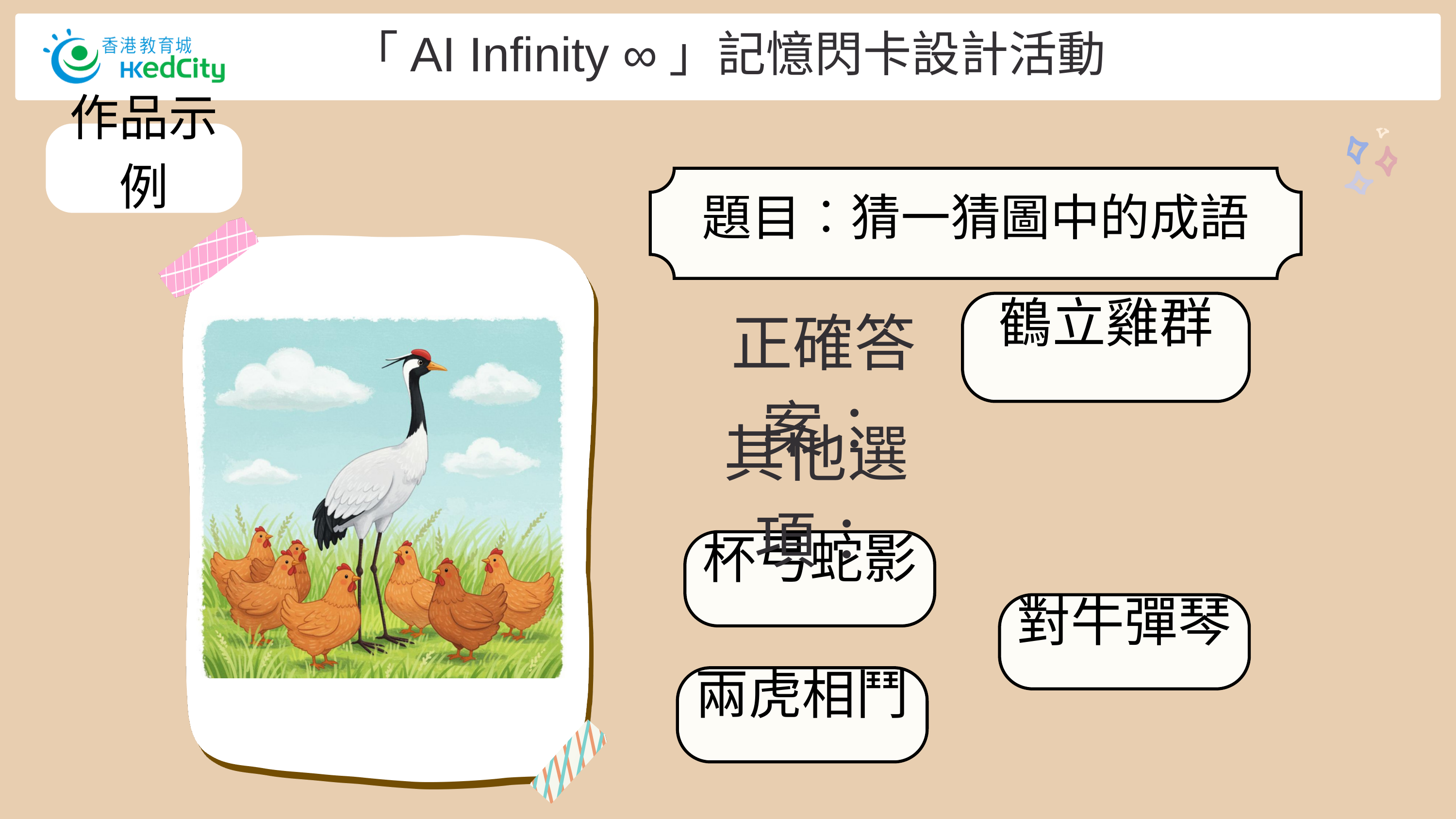

「AI Infinity ∞」記憶閃卡設計活動

作品示例

題目︰猜一猜圖中的成語

正確答案︰

鶴立雞群

其他選項︰

杯弓蛇影

對牛彈琴

兩虎相鬥